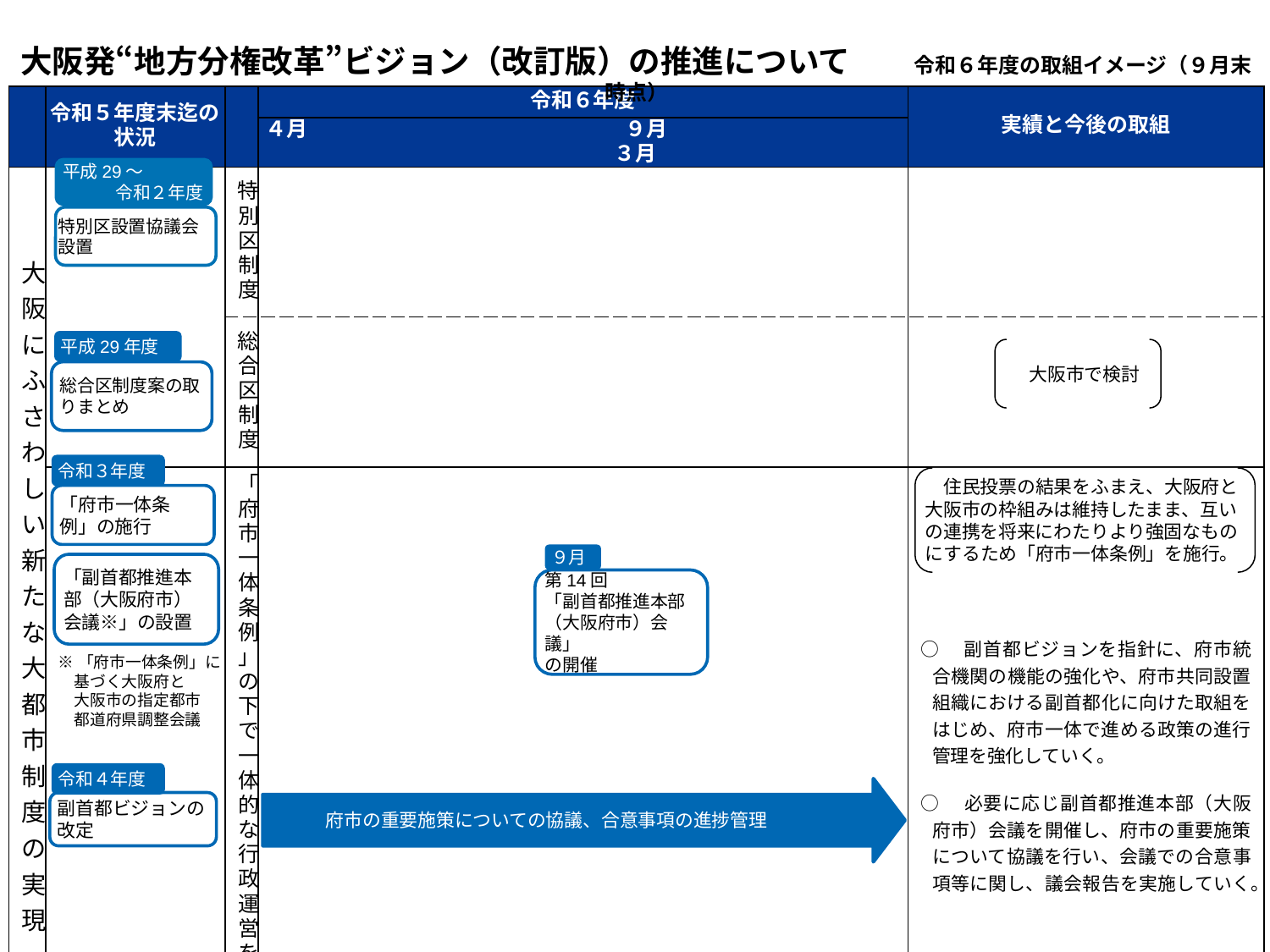

大阪発“地方分権改革”ビジョン（改訂版）の推進について　　令和６年度の取組イメージ（９月末時点）
|  | 令和５年度末迄の 状況 |  | 令和６年度 | 実績と今後の取組 |
| --- | --- | --- | --- | --- |
|  |  |  | ４月　　　　　　　　　　　　　　　９月　　　　　　　　　　　　　　　　３月 |  |
| 大阪にふさわしい新たな大都市制度の実現 |  | 特別区制度 |  |  |
|  |  | 総合区制度 |  |  |
|  |  | 「府市一体条例」の下で一体的な行政運営を推進 |  | ○　副首都ビジョンを指針に、府市統合機関の機能の強化や、府市共同設置組織における副首都化に向けた取組をはじめ、府市一体で進める政策の進行管理を強化していく。 ○　必要に応じ副首都推進本部（大阪府市）会議を開催し、府市の重要施策について協議を行い、会議での合意事項等に関し、議会報告を実施していく。 |
平成29～
　　　令和２年度
特別区設置協議会設置
平成29年度
総合区制度案の取りまとめ
　大阪市で検討
令和３年度
「府市一体条例」の施行
　住民投票の結果をふまえ、大阪府と大阪市の枠組みは維持したまま、互いの連携を将来にわたりより強固なものにするため「府市一体条例」を施行。
９月
「副首都推進本部（大阪府市）会議※」の設置
第14回
「副首都推進本部（大阪府市）会議」
の開催
府市の重要施策についての協議、合意事項の進捗管理
※「府市一体条例」に
　基づく大阪府と
　大阪市の指定都市
　都道府県調整会議
令和４年度
副首都ビジョンの改定